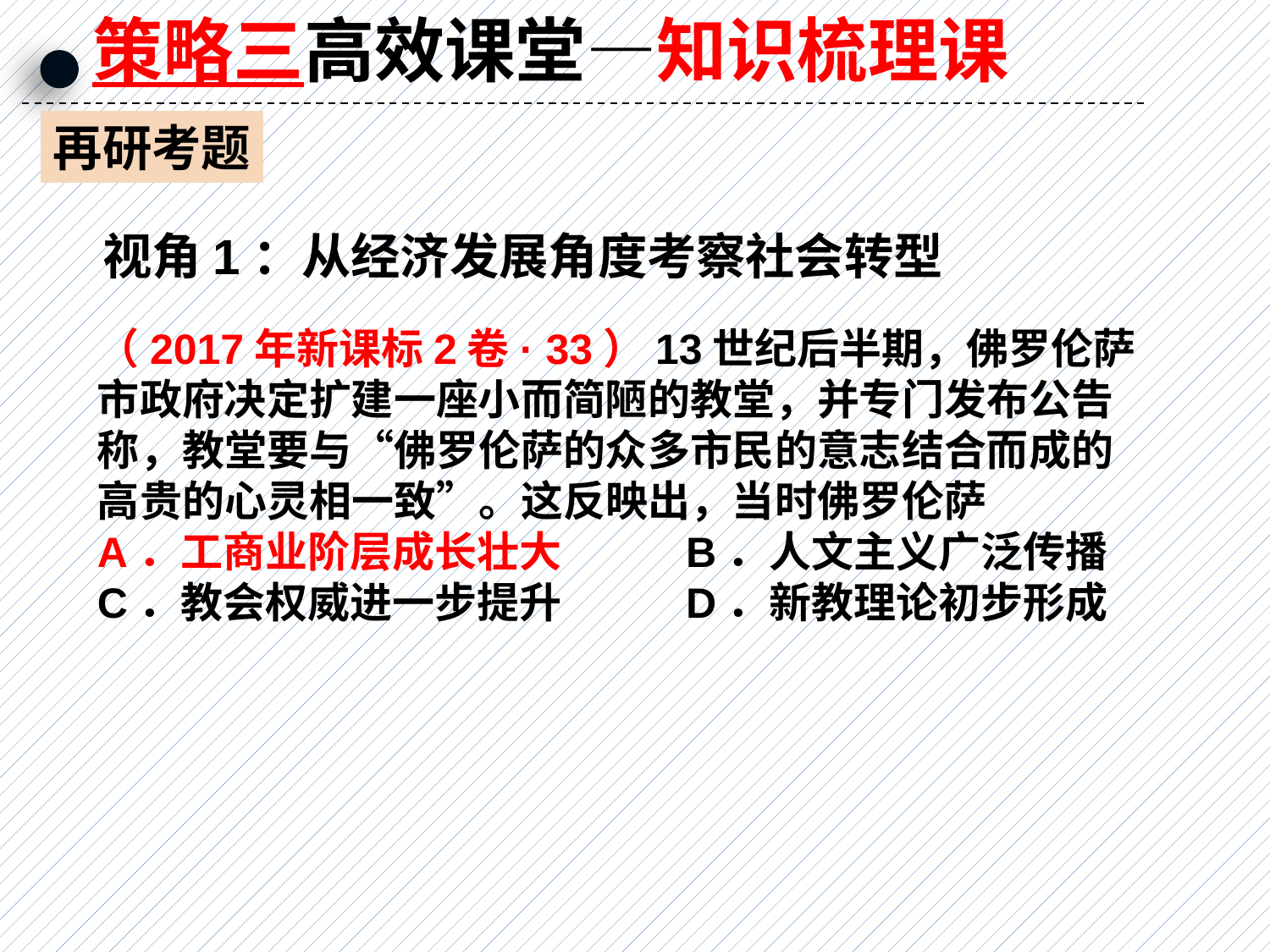

策略三高效课堂—知识梳理课

再研考题
视角1：从经济发展角度考察社会转型
（2017年新课标2卷· 33）13世纪后半期，佛罗伦萨市政府决定扩建一座小而简陋的教堂，并专门发布公告称，教堂要与“佛罗伦萨的众多市民的意志结合而成的高贵的心灵相一致”。这反映出，当时佛罗伦萨
A．工商业阶层成长壮大            B．人文主义广泛传播
C．教会权威进一步提升            D．新教理论初步形成